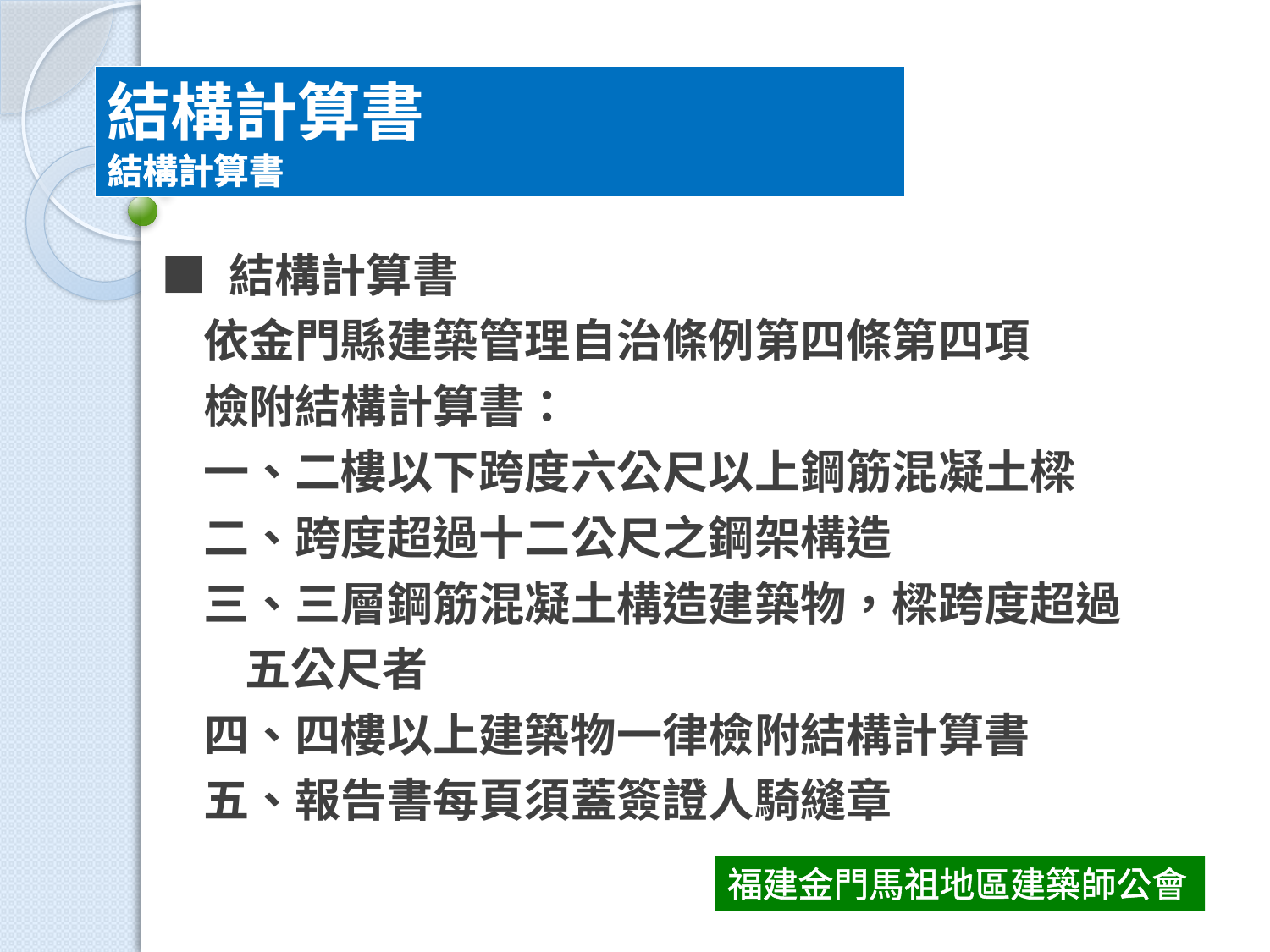

結構計算書
結構計算書
■ 結構計算書
   依金門縣建築管理自治條例第四條第四項
   檢附結構計算書：
   一、二樓以下跨度六公尺以上鋼筋混凝土樑
   二、跨度超過十二公尺之鋼架構造
   三、三層鋼筋混凝土構造建築物，樑跨度超過
       五公尺者
   四、四樓以上建築物一律檢附結構計算書
   五、報告書每頁須蓋簽證人騎縫章
福建金門馬祖地區建築師公會